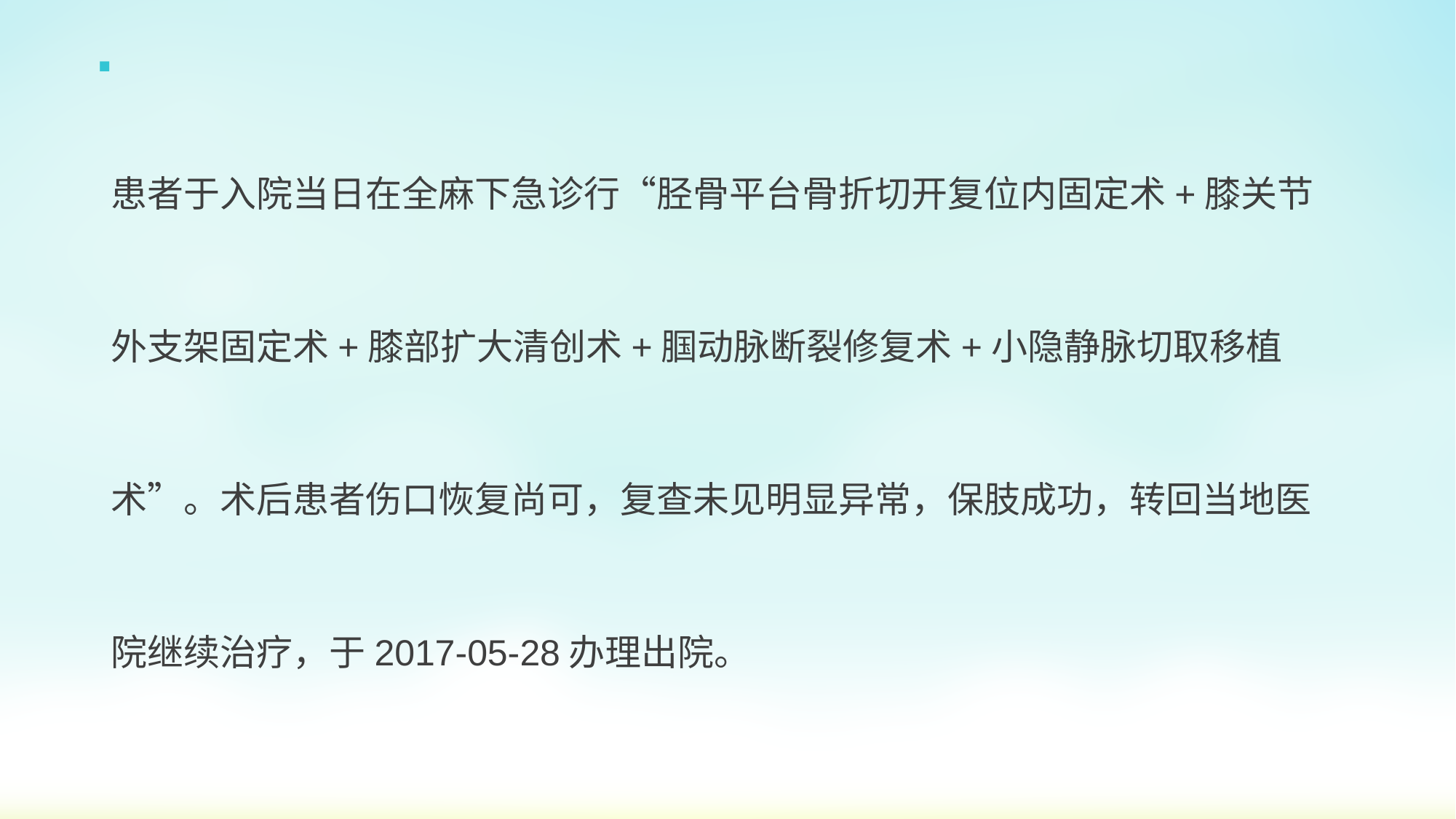

# .
患者于入院当日在全麻下急诊行“胫骨平台骨折切开复位内固定术+膝关节外支架固定术+膝部扩大清创术+腘动脉断裂修复术+小隐静脉切取移植术”。术后患者伤口恢复尚可，复查未见明显异常，保肢成功，转回当地医院继续治疗，于2017-05-28办理出院。